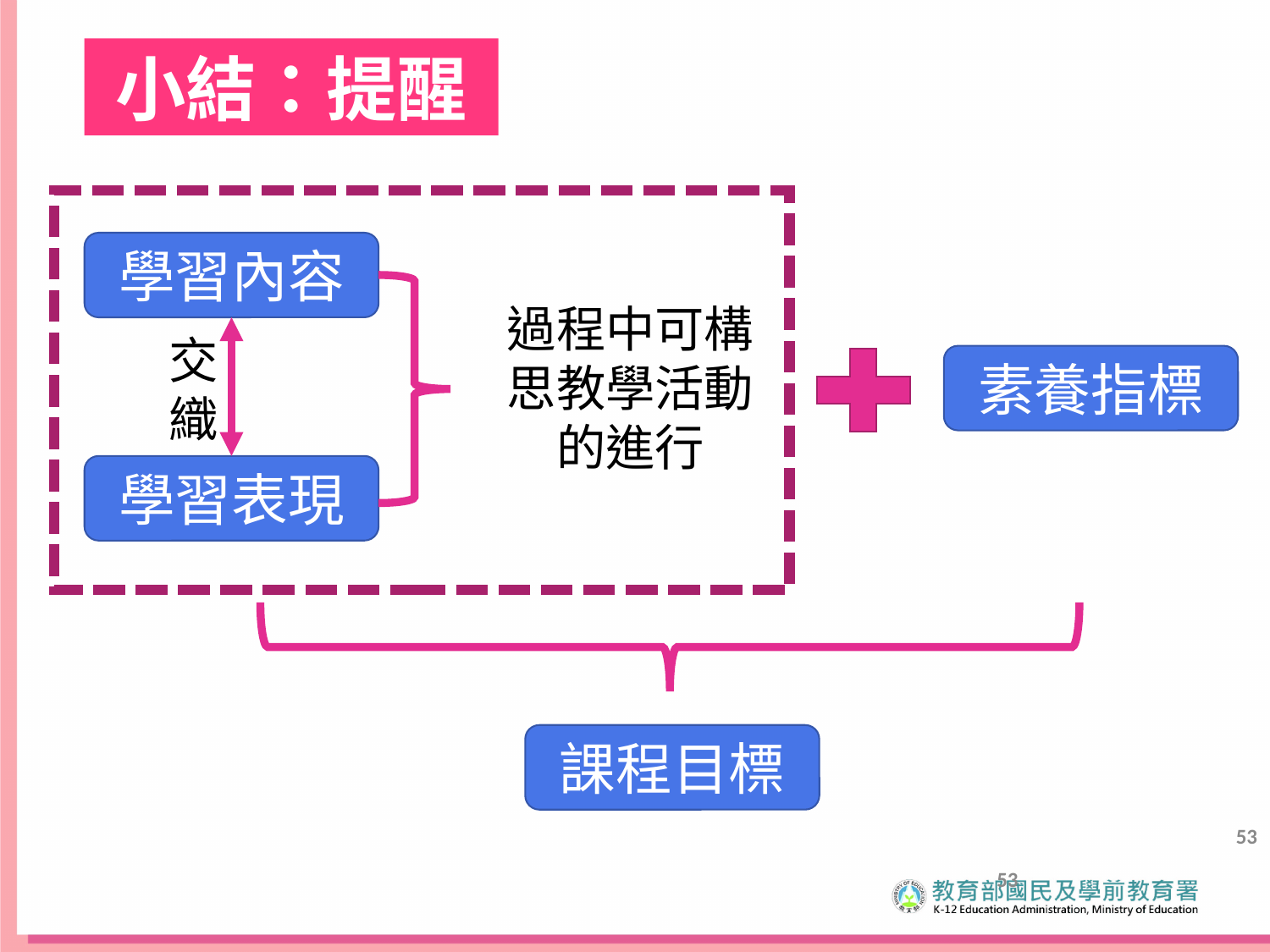

小結：提醒

學習內容

過程中可構思教學活動的進行
交織

素養指標
學習表現
課程目標